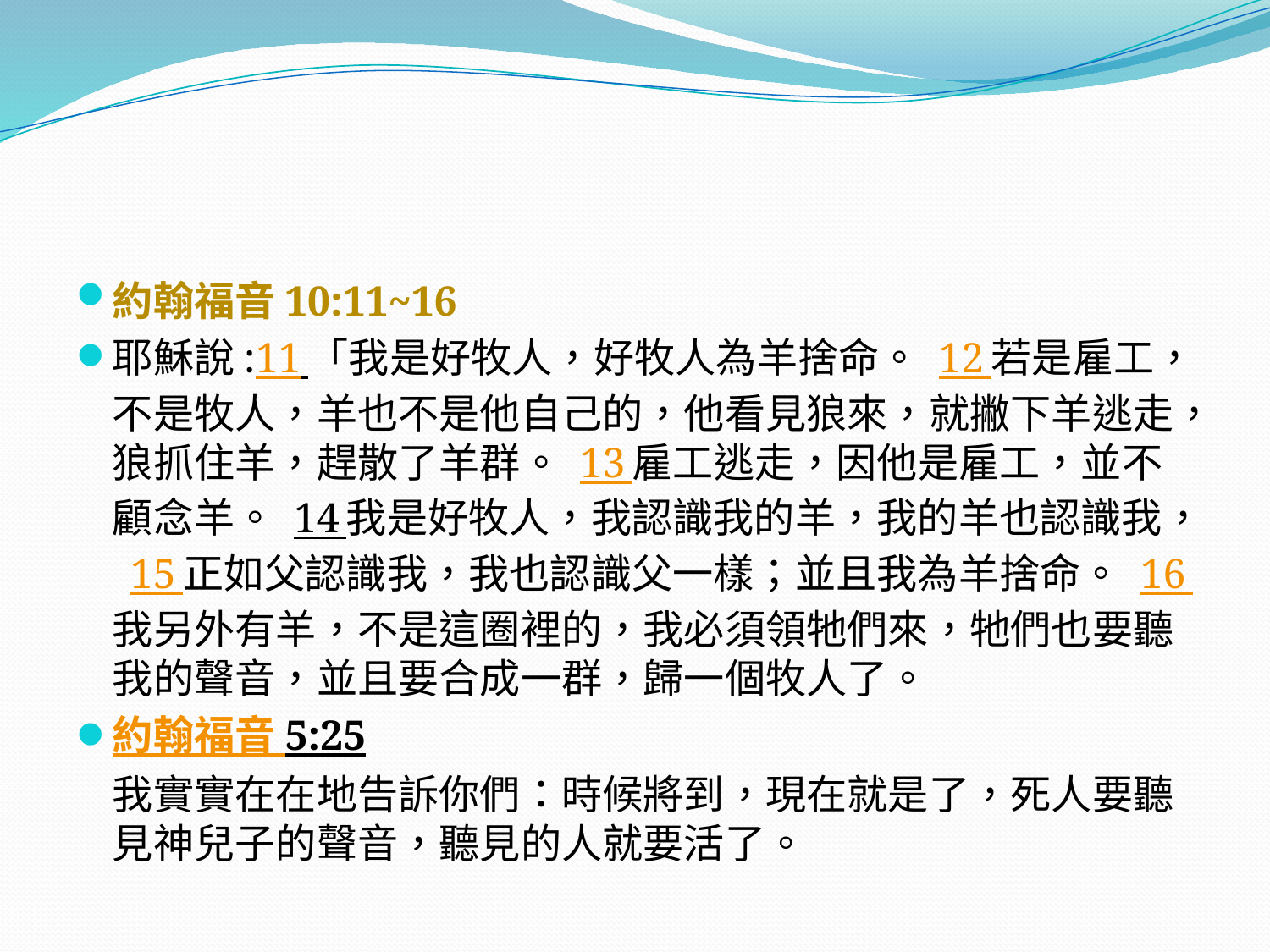

#
約翰福音10:11~16
耶穌說:11 「我是好牧人，好牧人為羊捨命。 12 若是雇工，不是牧人，羊也不是他自己的，他看見狼來，就撇下羊逃走，狼抓住羊，趕散了羊群。 13 雇工逃走，因他是雇工，並不顧念羊。 14 我是好牧人，我認識我的羊，我的羊也認識我， 15 正如父認識我，我也認識父一樣；並且我為羊捨命。 16 我另外有羊，不是這圈裡的，我必須領牠們來，牠們也要聽我的聲音，並且要合成一群，歸一個牧人了。
約翰福音 5:25
我實實在在地告訴你們：時候將到，現在就是了，死人要聽見神兒子的聲音，聽見的人就要活了。